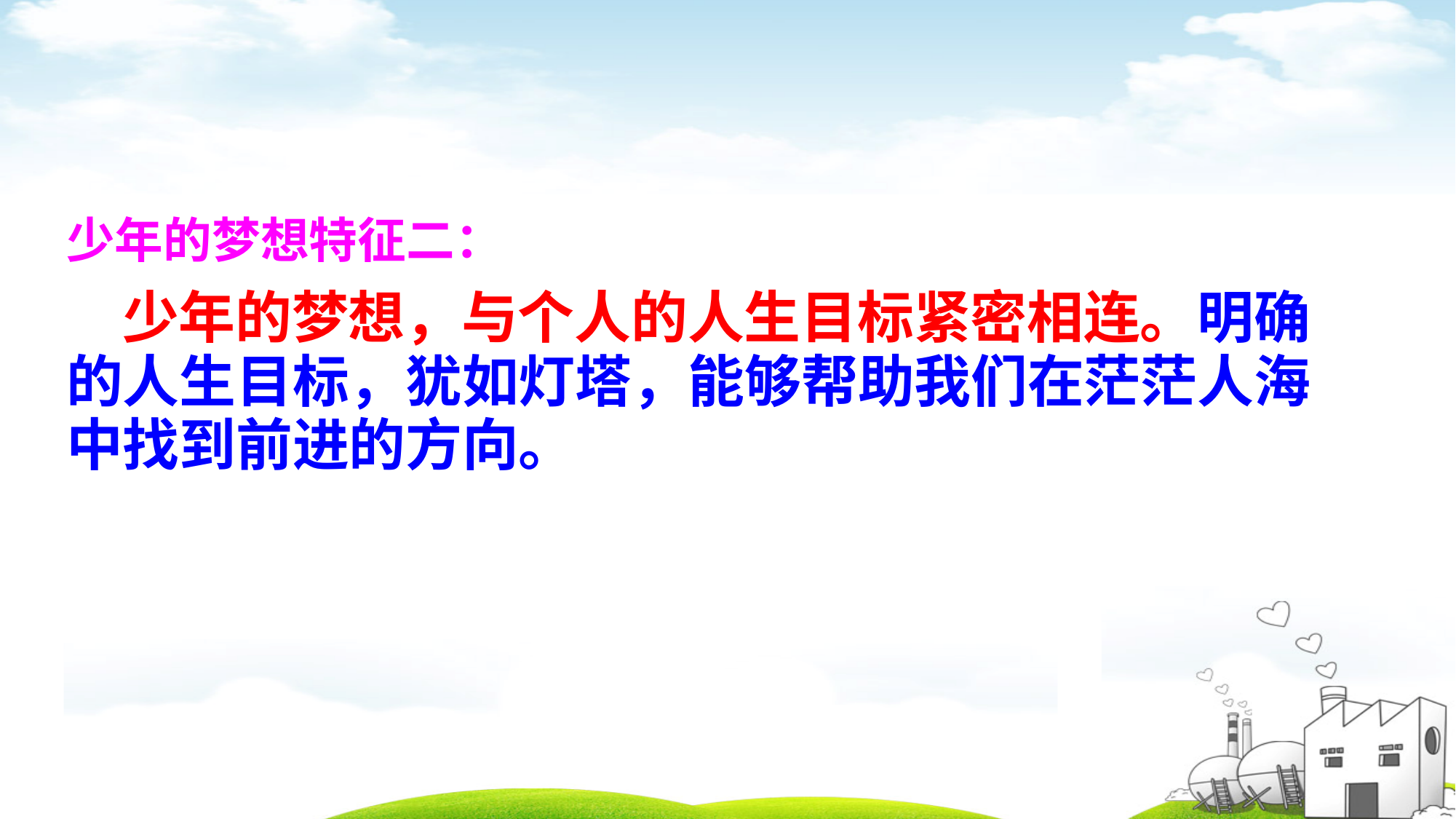

少年的梦想特征二：
    少年的梦想，与个人的人生目标紧密相连。明确的人生目标，犹如灯塔，能够帮助我们在茫茫人海中找到前进的方向。